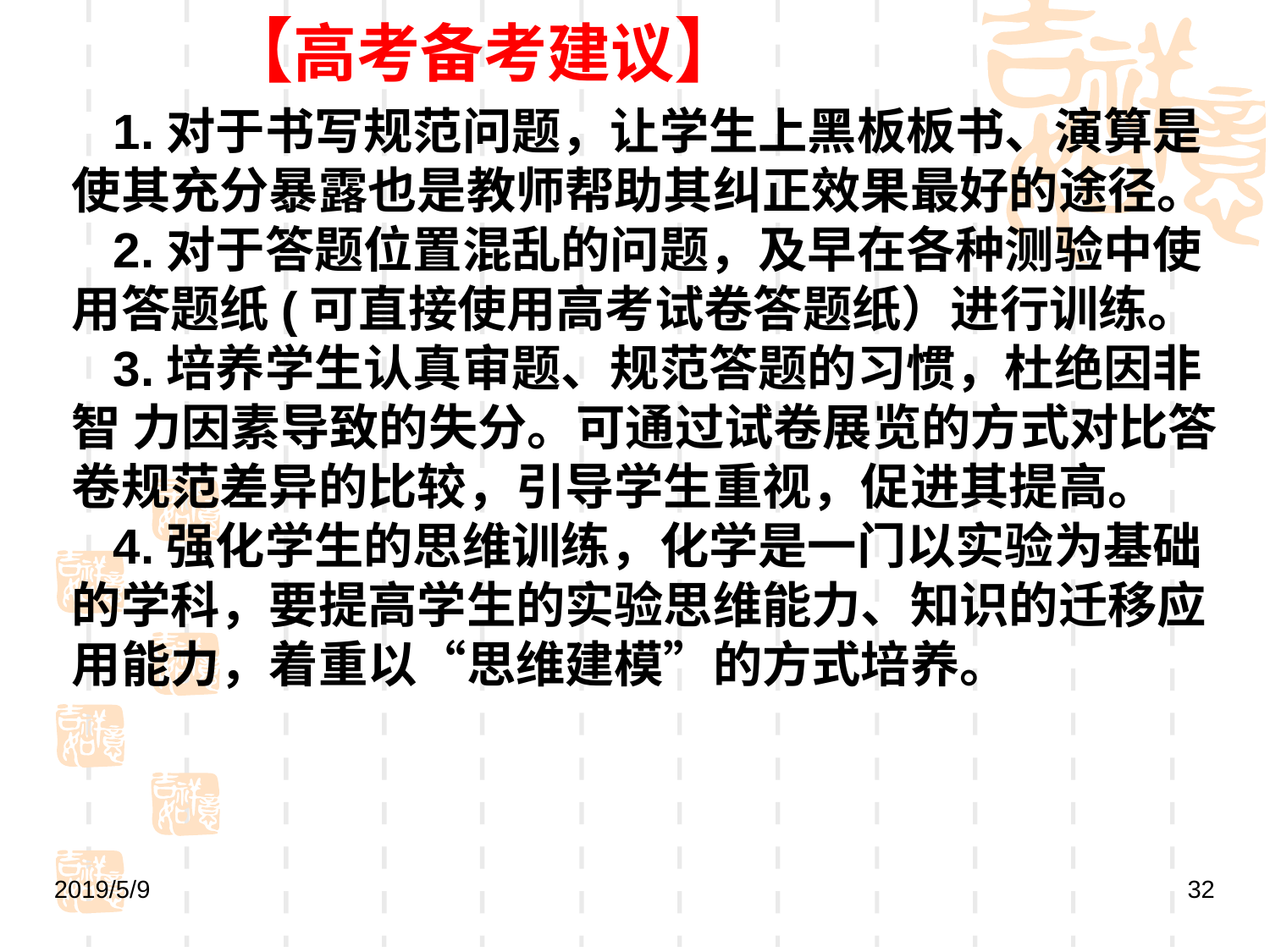

【高考备考建议】
   1.对于书写规范问题，让学生上黑板板书、演算是使其充分暴露也是教师帮助其纠正效果最好的途径。
   2.对于答题位置混乱的问题，及早在各种测验中使用答题纸(可直接使用高考试卷答题纸）进行训练。
   3.培养学生认真审题、规范答题的习惯，杜绝因非智 力因素导致的失分。可通过试卷展览的方式对比答卷规范差异的比较，引导学生重视，促进其提高。
   4.强化学生的思维训练，化学是一门以实验为基础的学科，要提高学生的实验思维能力、知识的迁移应用能力，着重以“思维建模”的方式培养。

2019/5/9
32